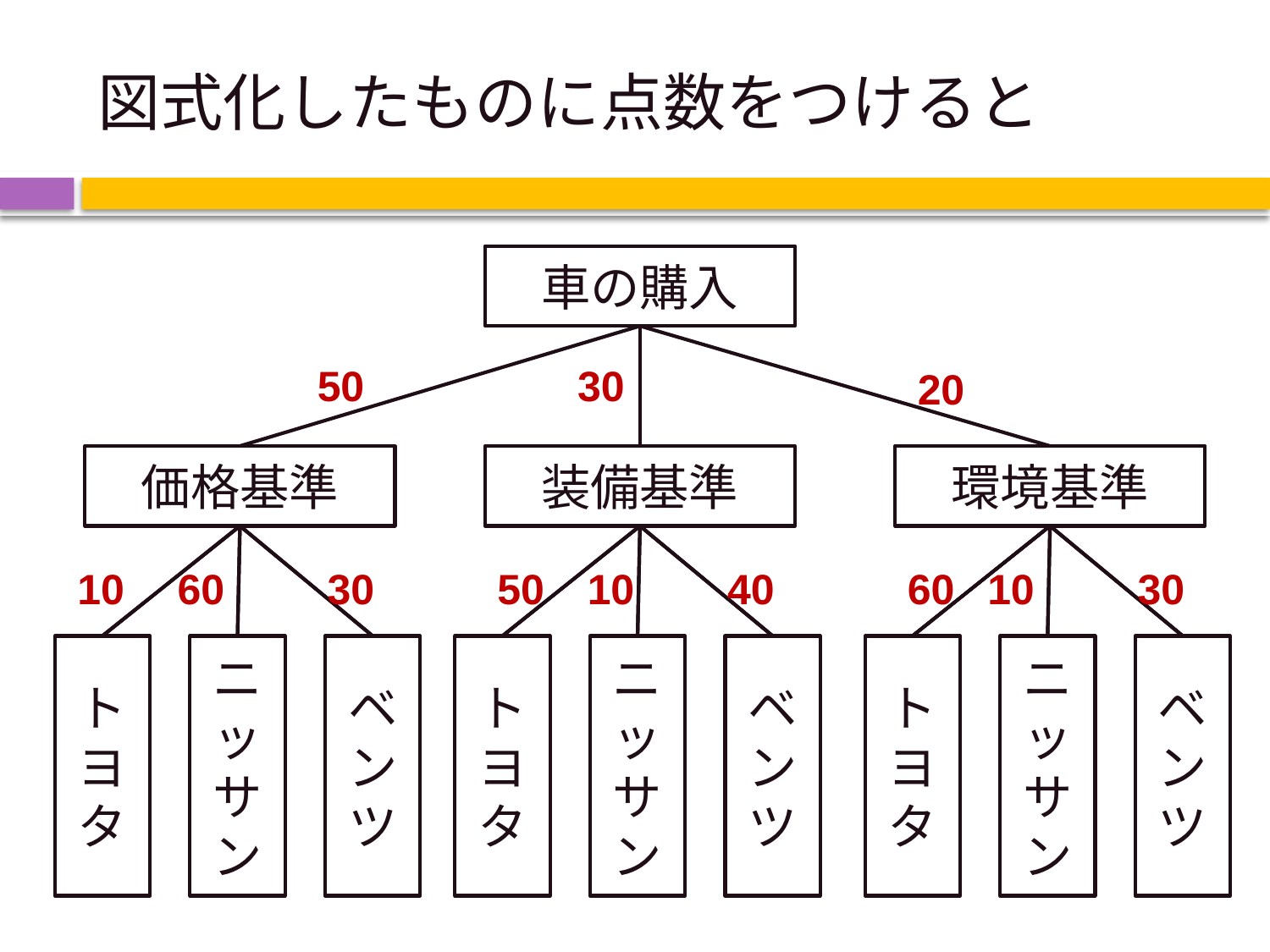

# 図式化したものに点数をつけると
車の購入
50
30
20
価格基準
装備基準
環境基準
10
60
30
50
10
40
60
10
30
トヨタ
ニッサン
ベンツ
トヨタ
ニッサン
ベンツ
トヨタ
ニッサン
ベンツ